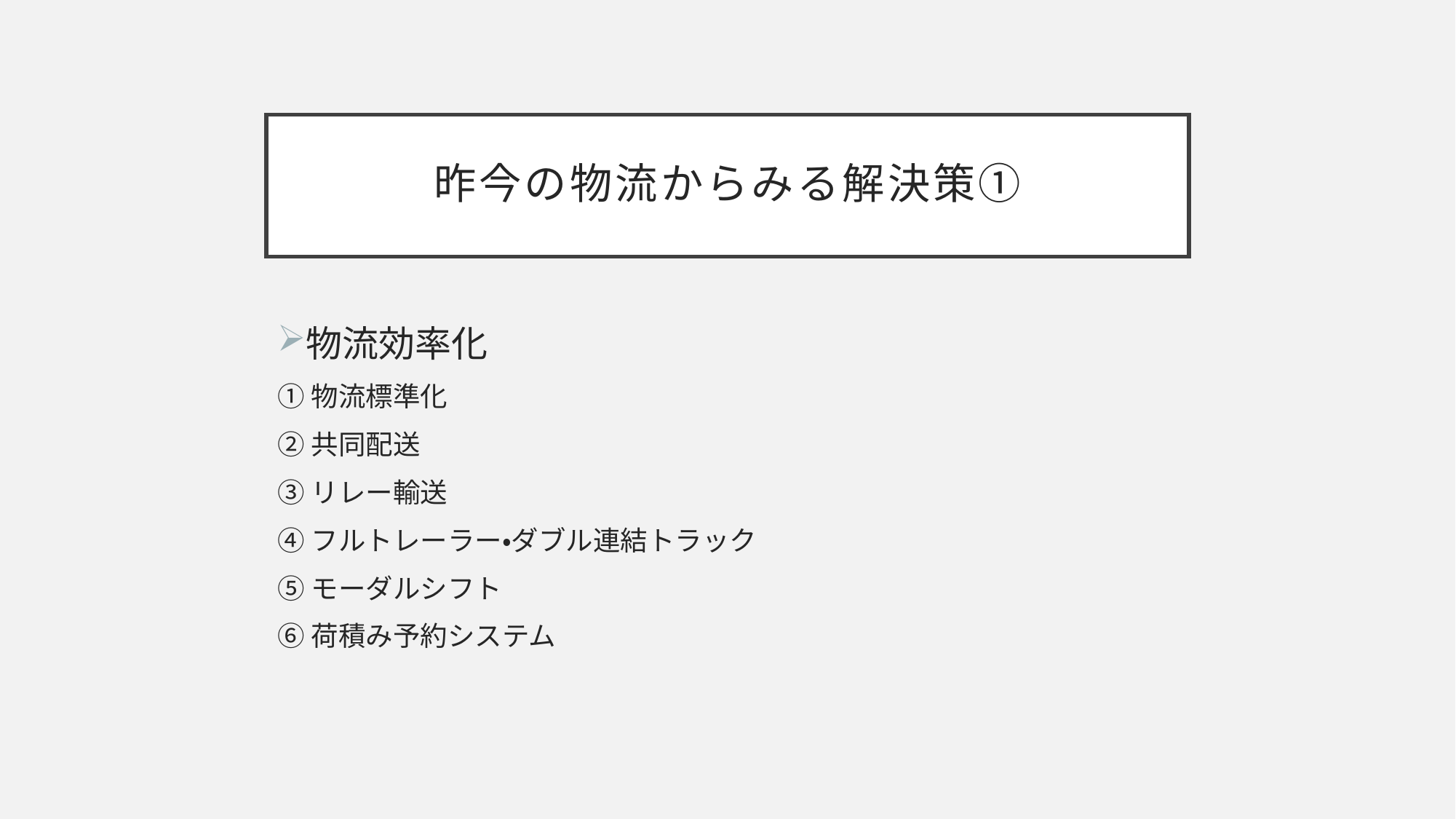

# 昨今の物流からみる解決策①
物流効率化
①物流標準化
②共同配送
③リレー輸送
④フルトレーラー・ダブル連結トラック
⑤モーダルシフト
⑥荷積み予約システム